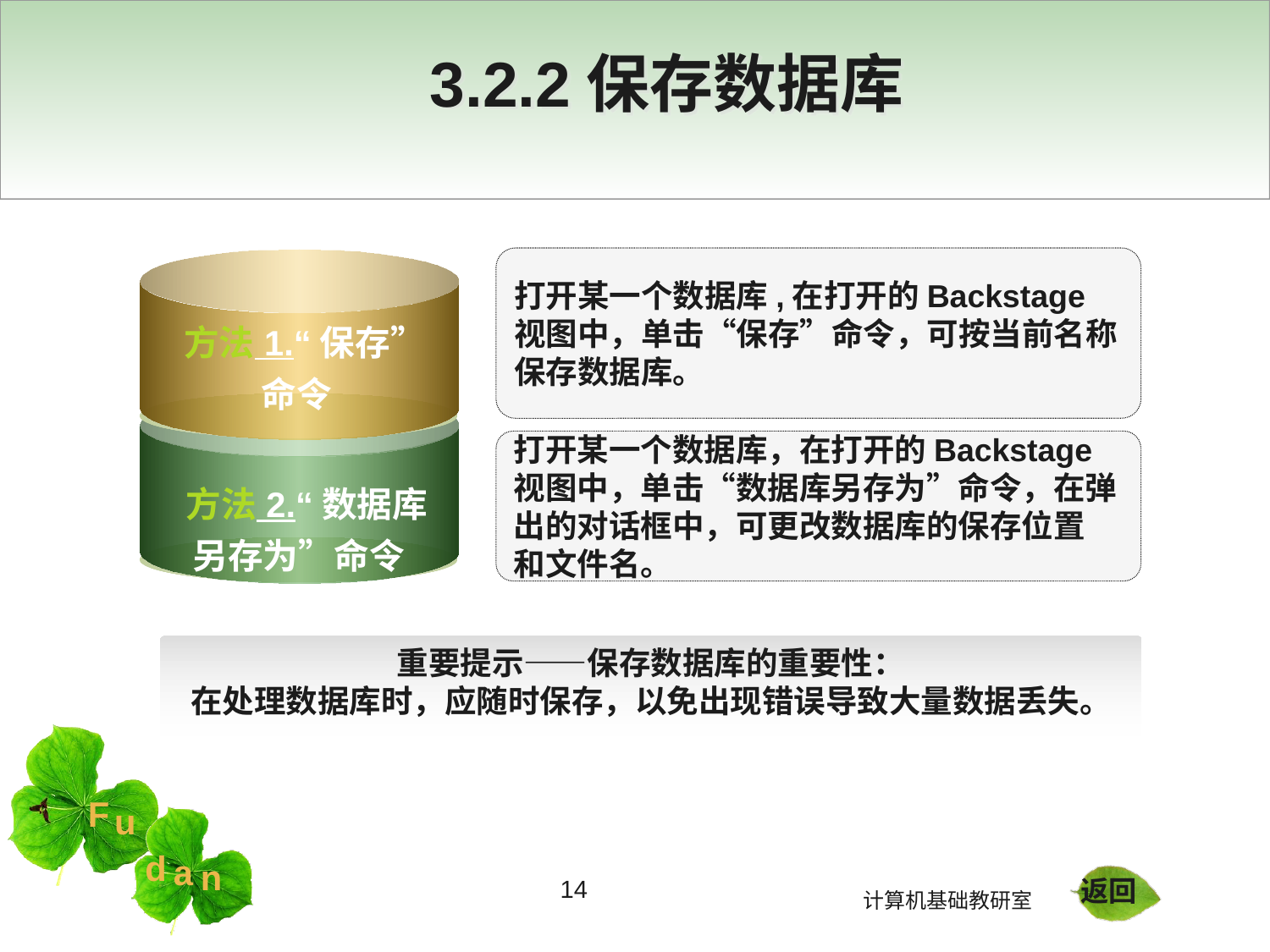

3.2.2保存数据库
打开某一个数据库,在打开的Backstage
视图中，单击“保存”命令，可按当前名称保存数据库。

 方法 1.“保存”命令
打开某一个数据库，在打开的Backstage
视图中，单击“数据库另存为”命令，在弹
出的对话框中，可更改数据库的保存位置
和文件名。
 方法 2.“数据库另存为”命令
重要提示——保存数据库的重要性：
在处理数据库时，应随时保存，以免出现错误导致大量数据丢失。
14
返回